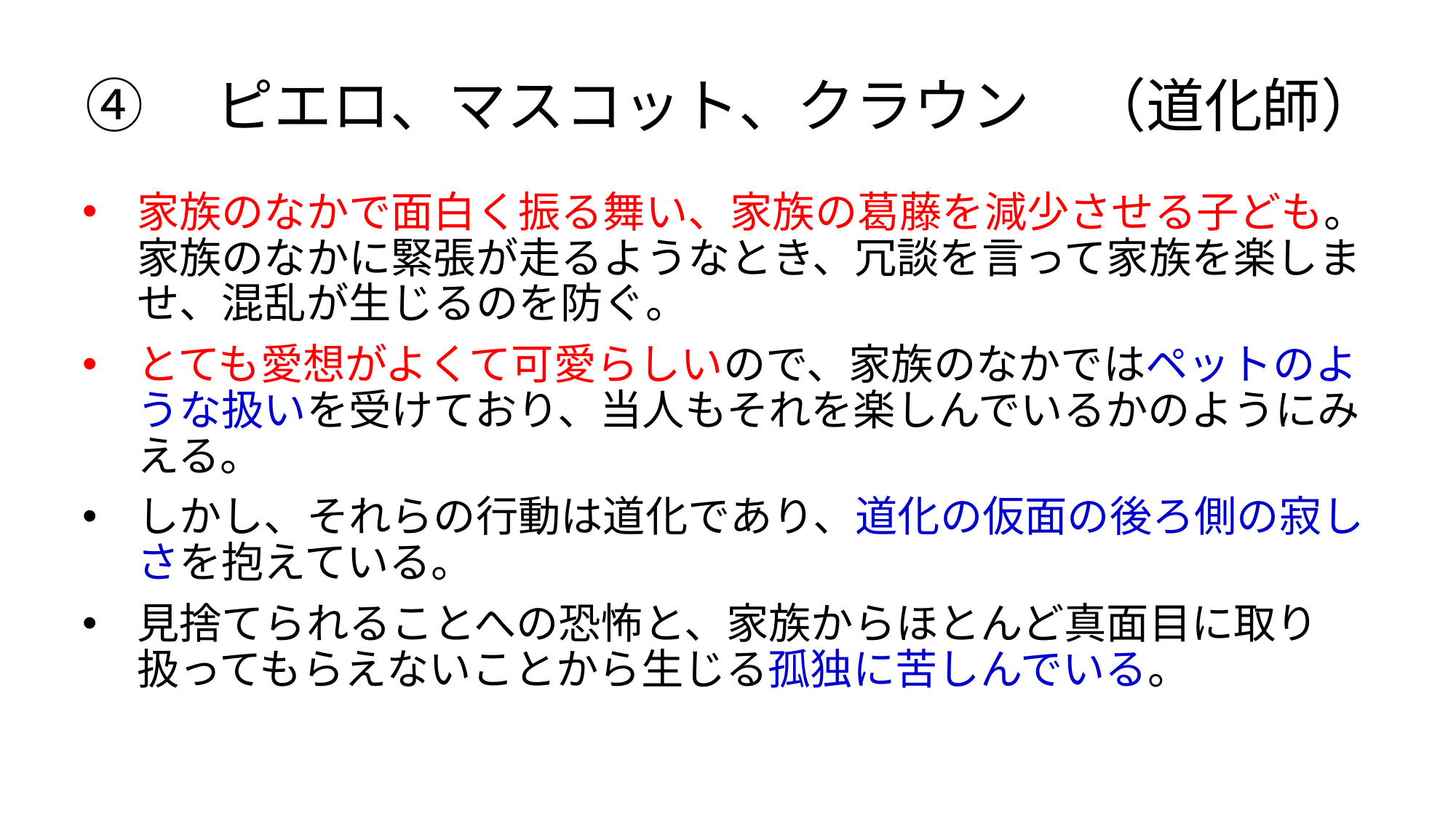

# ④　ピエロ、マスコット、クラウン　（道化師）
家族のなかで面白く振る舞い、家族の葛藤を減少させる子ども。家族のなかに緊張が走るようなとき、冗談を言って家族を楽しませ、混乱が生じるのを防ぐ。
とても愛想がよくて可愛らしいので、家族のなかではペットのような扱いを受けており、当人もそれを楽しんでいるかのようにみえる。
しかし、それらの行動は道化であり、道化の仮面の後ろ側の寂しさを抱えている。
見捨てられることへの恐怖と、家族からほとんど真面目に取り扱ってもらえないことから生じる孤独に苦しんでいる。